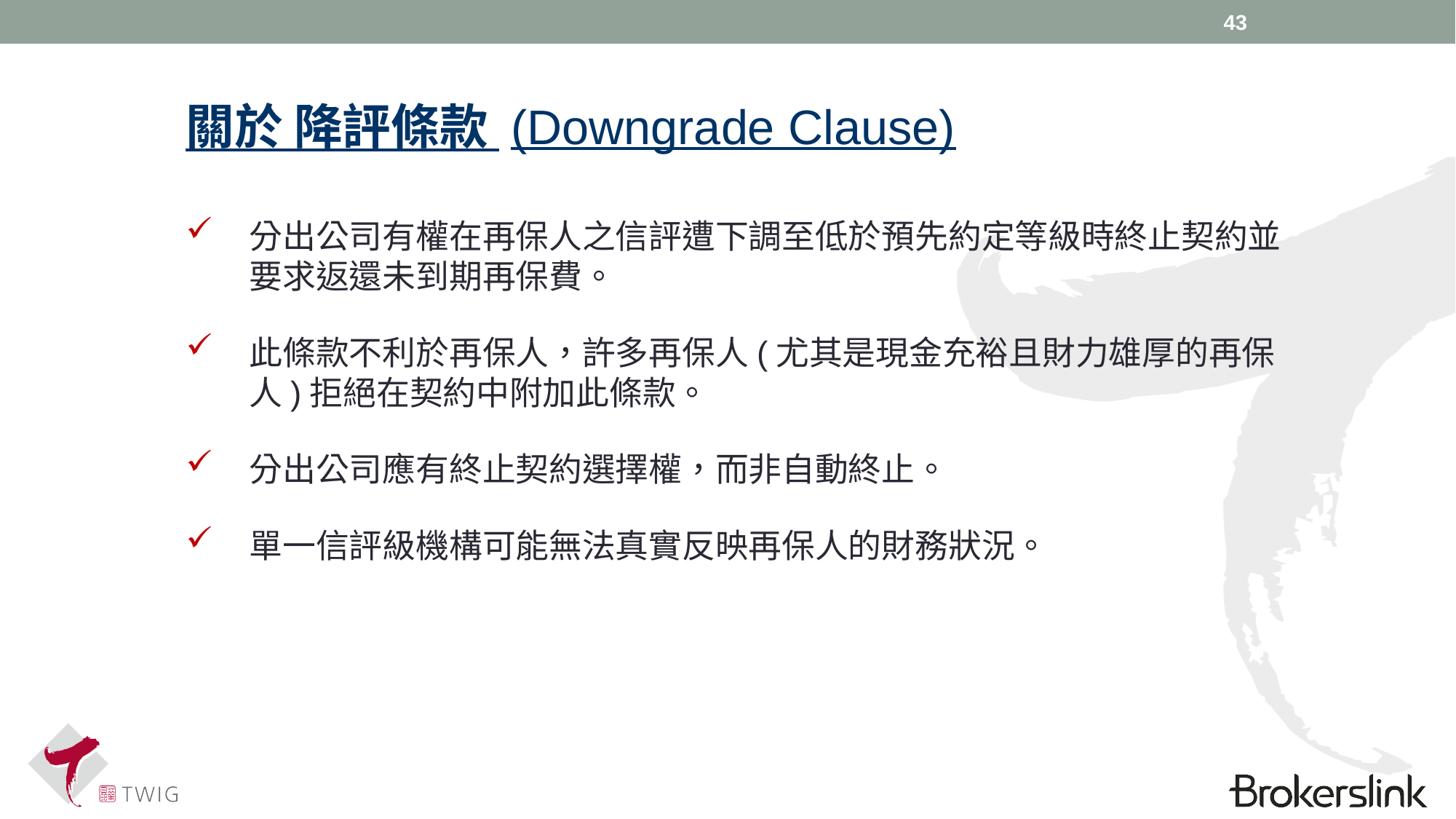

43
關於 降評條款 (Downgrade Clause)
分出公司有權在再保人之信評遭下調至低於預先約定等級時終止契約並要求返還未到期再保費。
此條款不利於再保人，許多再保人(尤其是現金充裕且財力雄厚的再保人)拒絕在契約中附加此條款。
分出公司應有終止契約選擇權，而非自動終止。
單一信評級機構可能無法真實反映再保人的財務狀況。